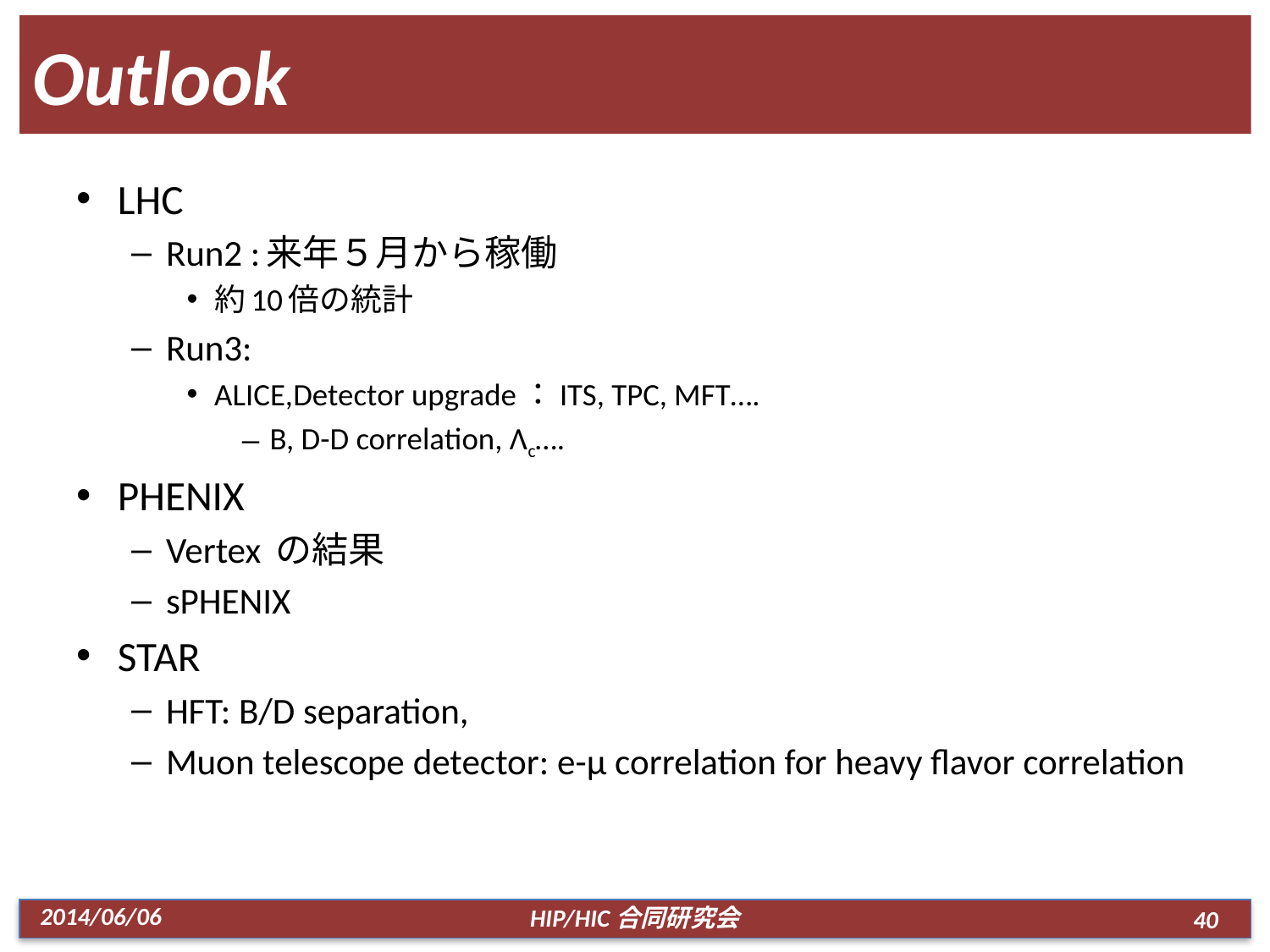

# Outlook
LHC
Run2 :来年５月から稼働
約10倍の統計
Run3:
ALICE,Detector upgrade：ITS, TPC, MFT….
B, D-D correlation, Λc….
PHENIX
Vertex の結果
sPHENIX
STAR
HFT: B/D separation,
Muon telescope detector: e-μ correlation for heavy flavor correlation

2014/06/06
HIP/HIC合同研究会
40